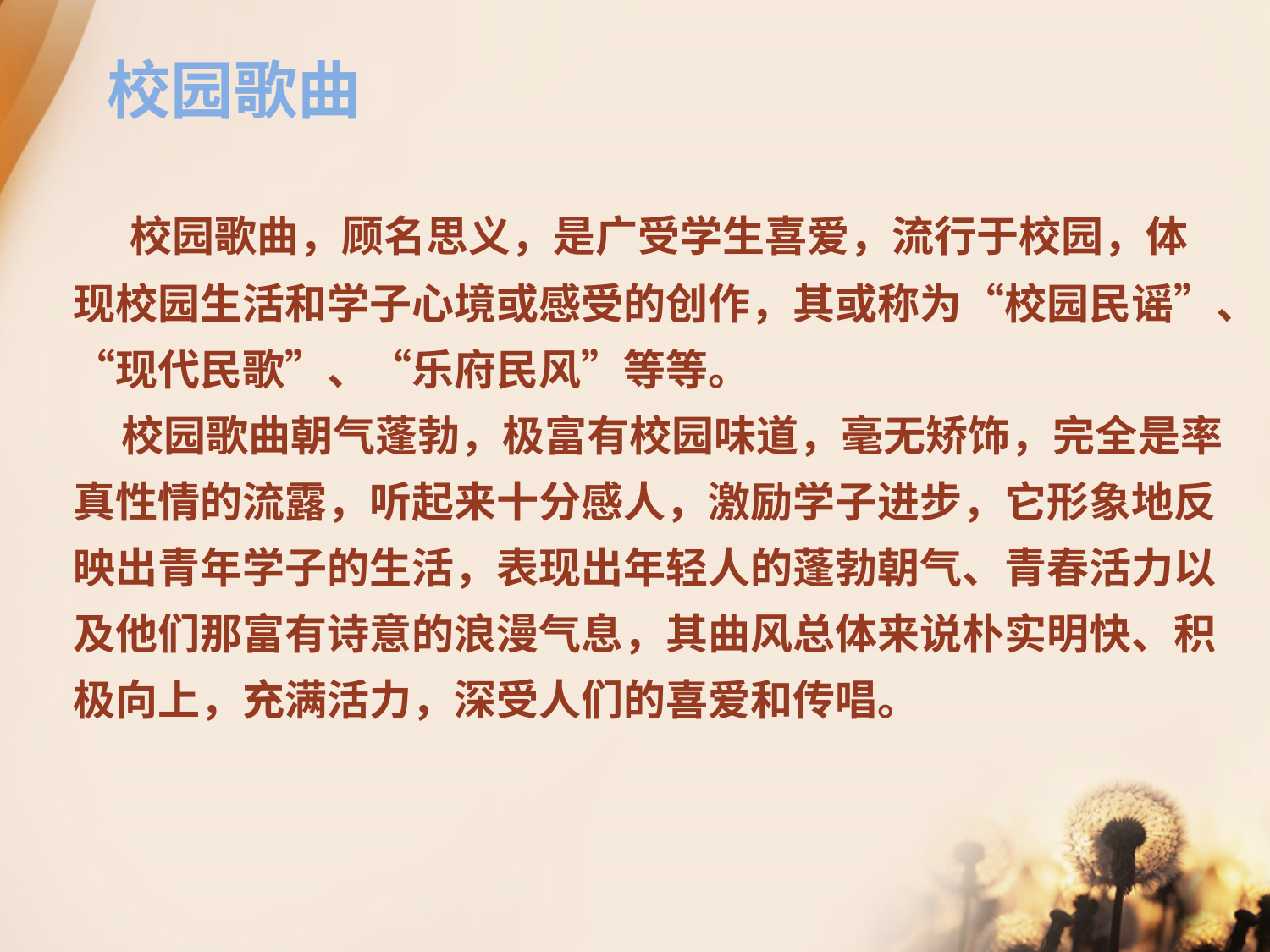

# 校园歌曲
    校园歌曲，顾名思义，是广受学生喜爱，流行于校园，体现校园生活和学子心境或感受的创作，其或称为“校园民谣”、“现代民歌”、“乐府民风”等等。
    校园歌曲朝气蓬勃，极富有校园味道，毫无矫饰，完全是率真性情的流露，听起来十分感人，激励学子进步，它形象地反映出青年学子的生活，表现出年轻人的蓬勃朝气、青春活力以及他们那富有诗意的浪漫气息，其曲风总体来说朴实明快、积极向上，充满活力，深受人们的喜爱和传唱。